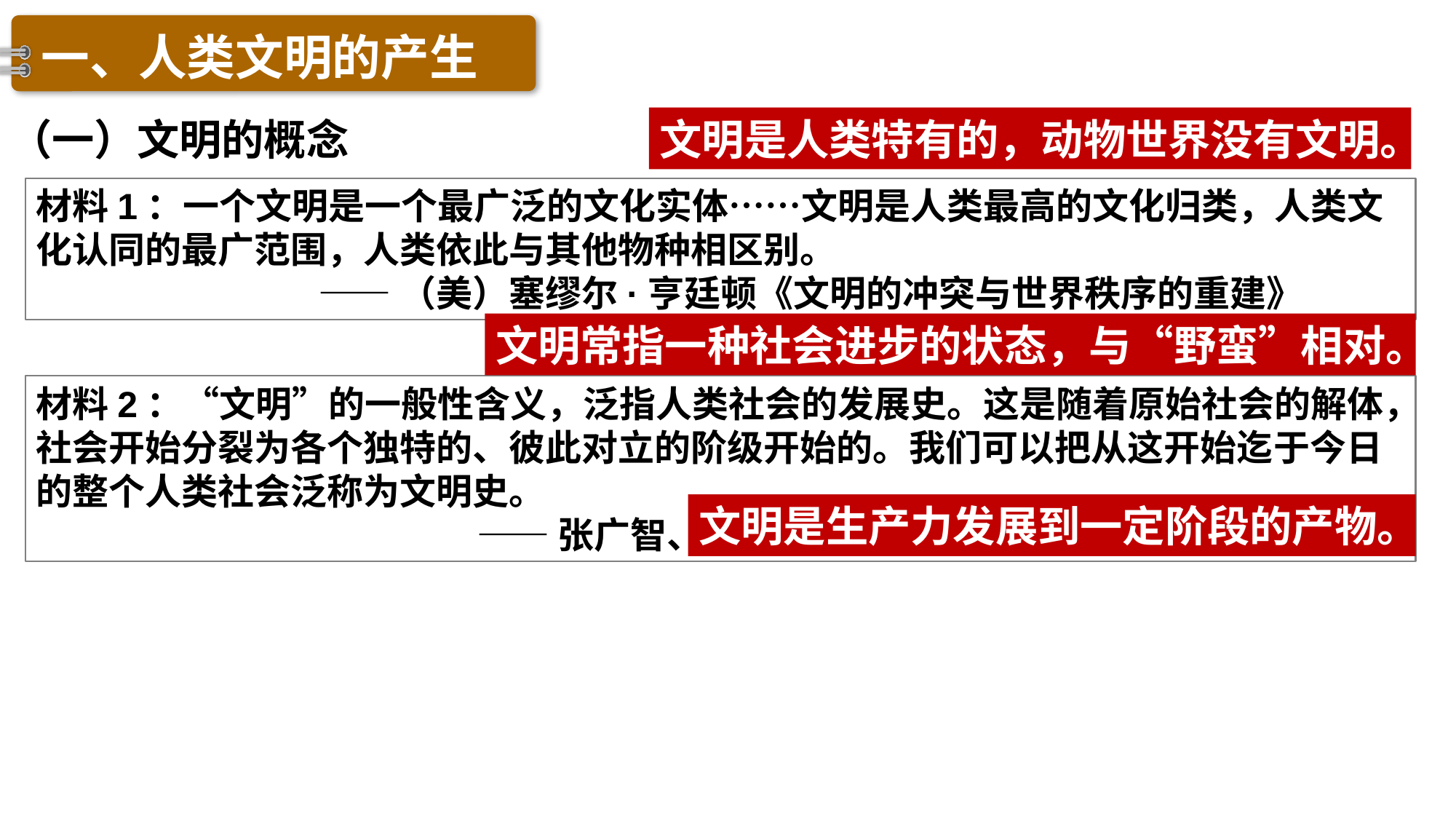

一、人类文明的产生
（一）文明的概念
文明是人类特有的，动物世界没有文明。
材料1：一个文明是一个最广泛的文化实体……文明是人类最高的文化归类，人类文化认同的最广范围，人类依此与其他物种相区别。
                      ——（美）塞缪尔·亨廷顿《文明的冲突与世界秩序的重建》
文明常指一种社会进步的状态，与“野蛮”相对。
材料2：“文明”的一般性含义，泛指人类社会的发展史。这是随着原始社会的解体，社会开始分裂为各个独特的、彼此对立的阶级开始的。我们可以把从这开始迄于今日的整个人类社会泛称为文明史。
                                  ——张广智、张广勇：《史学:文化中的文化》
文明是生产力发展到一定阶段的产物。